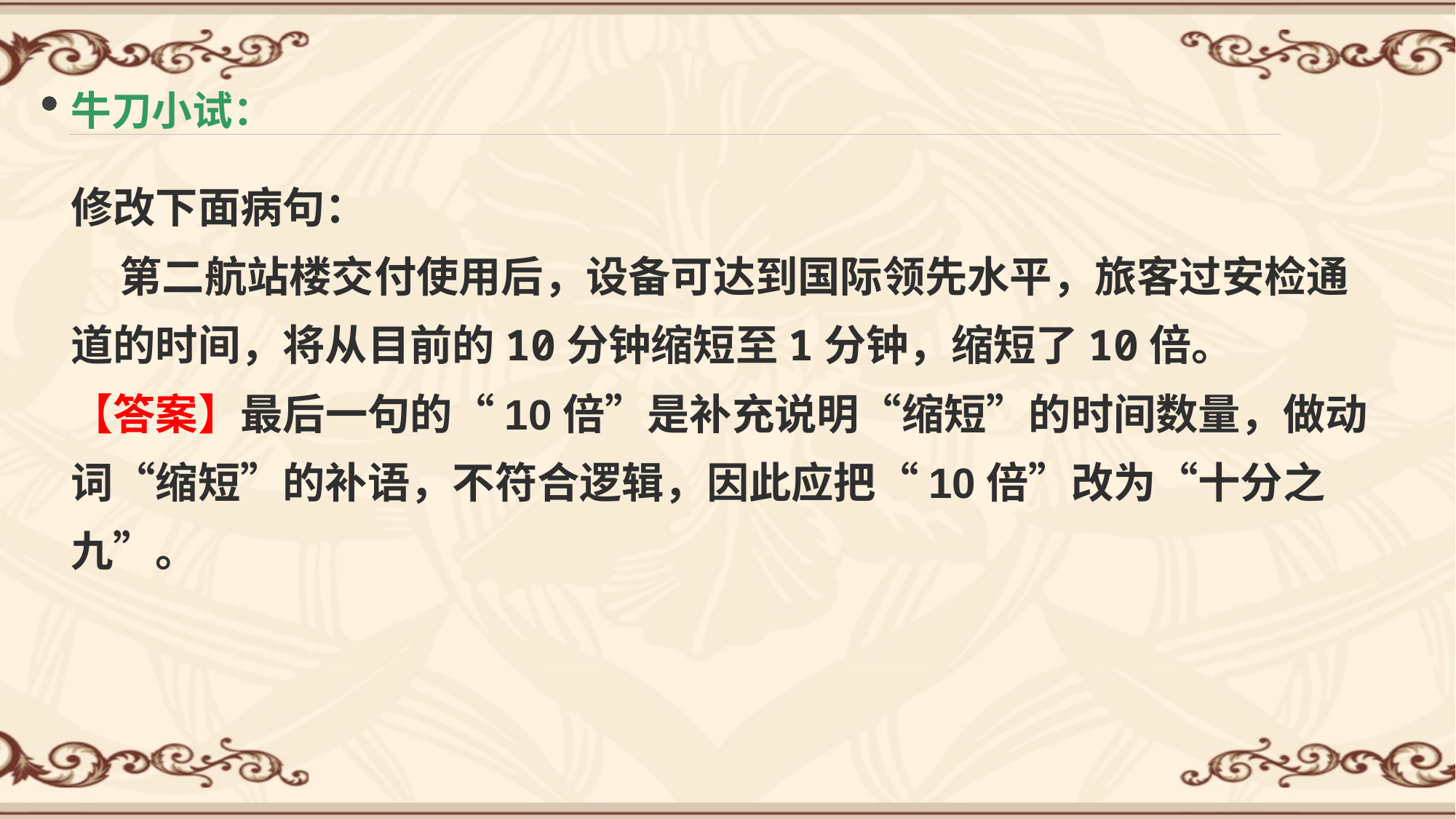

牛刀小试：

修改下面病句：
    第二航站楼交付使用后，设备可达到国际领先水平，旅客过安检通道的时间，将从目前的10分钟缩短至1分钟，缩短了10倍。
【答案】最后一句的“10倍”是补充说明“缩短”的时间数量，做动词“缩短”的补语，不符合逻辑，因此应把“10倍”改为“十分之九”。